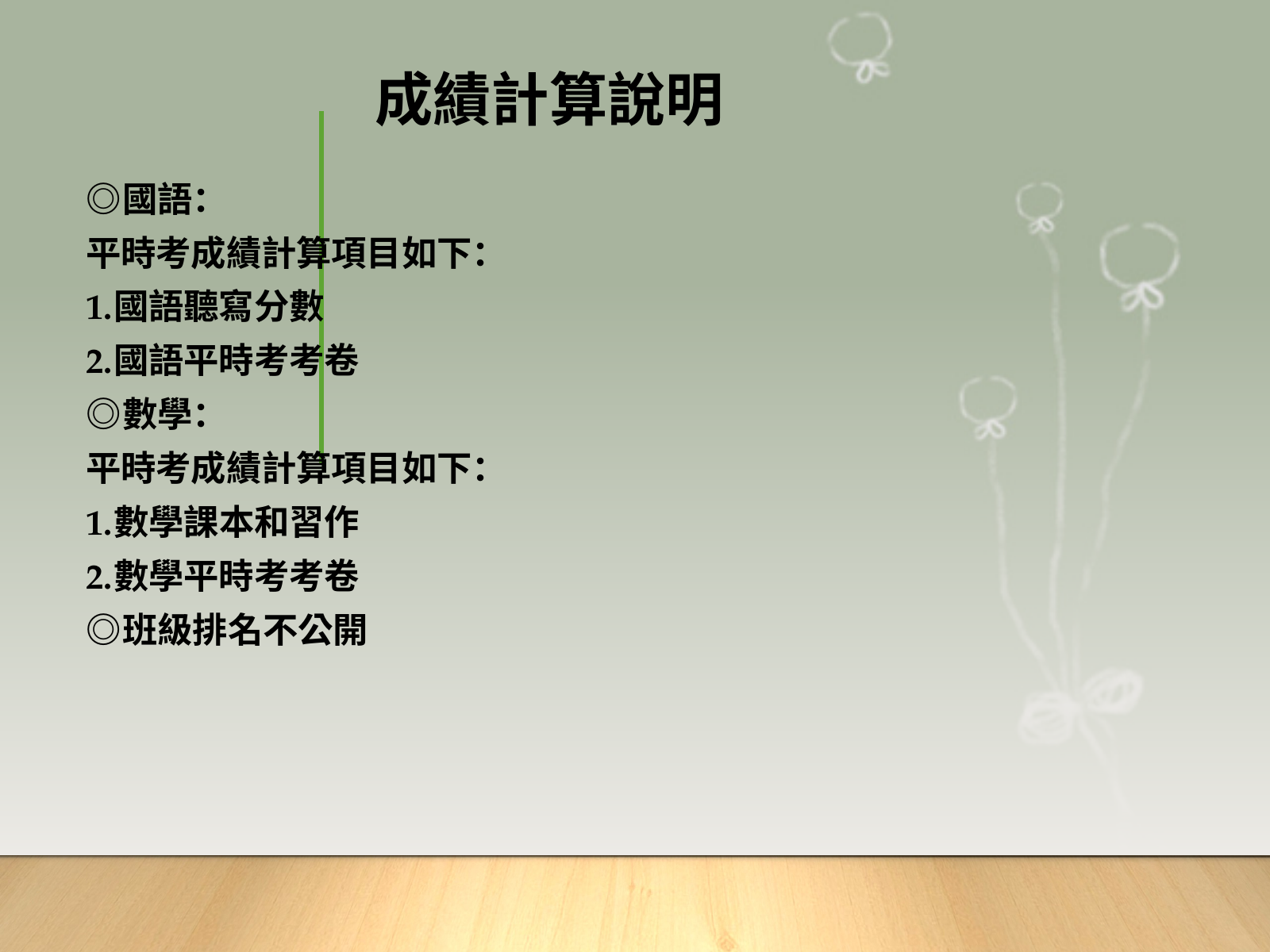

# 成績計算說明
◎國語：
平時考成績計算項目如下：
1.國語聽寫分數
2.國語平時考考卷
◎數學：
平時考成績計算項目如下：
1.數學課本和習作
2.數學平時考考卷
◎班級排名不公開